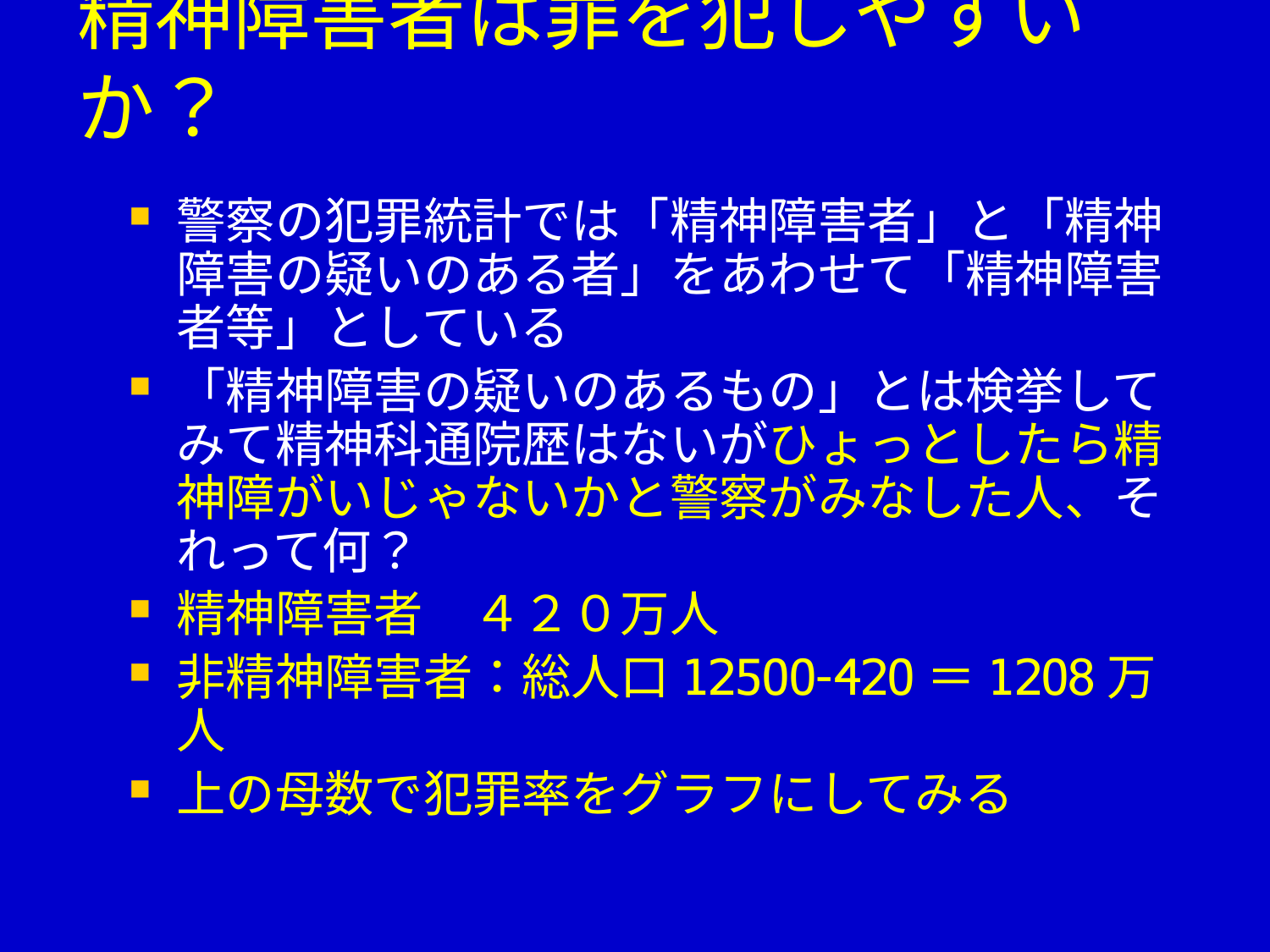

# 精神障害者は罪を犯しやすいか？
警察の犯罪統計では「精神障害者」と「精神障害の疑いのある者」をあわせて「精神障害者等」としている
「精神障害の疑いのあるもの」とは検挙してみて精神科通院歴はないがひょっとしたら精神障がいじゃないかと警察がみなした人、それって何？
精神障害者　４２０万人
非精神障害者：総人口12500-420＝1208万人
上の母数で犯罪率をグラフにしてみる